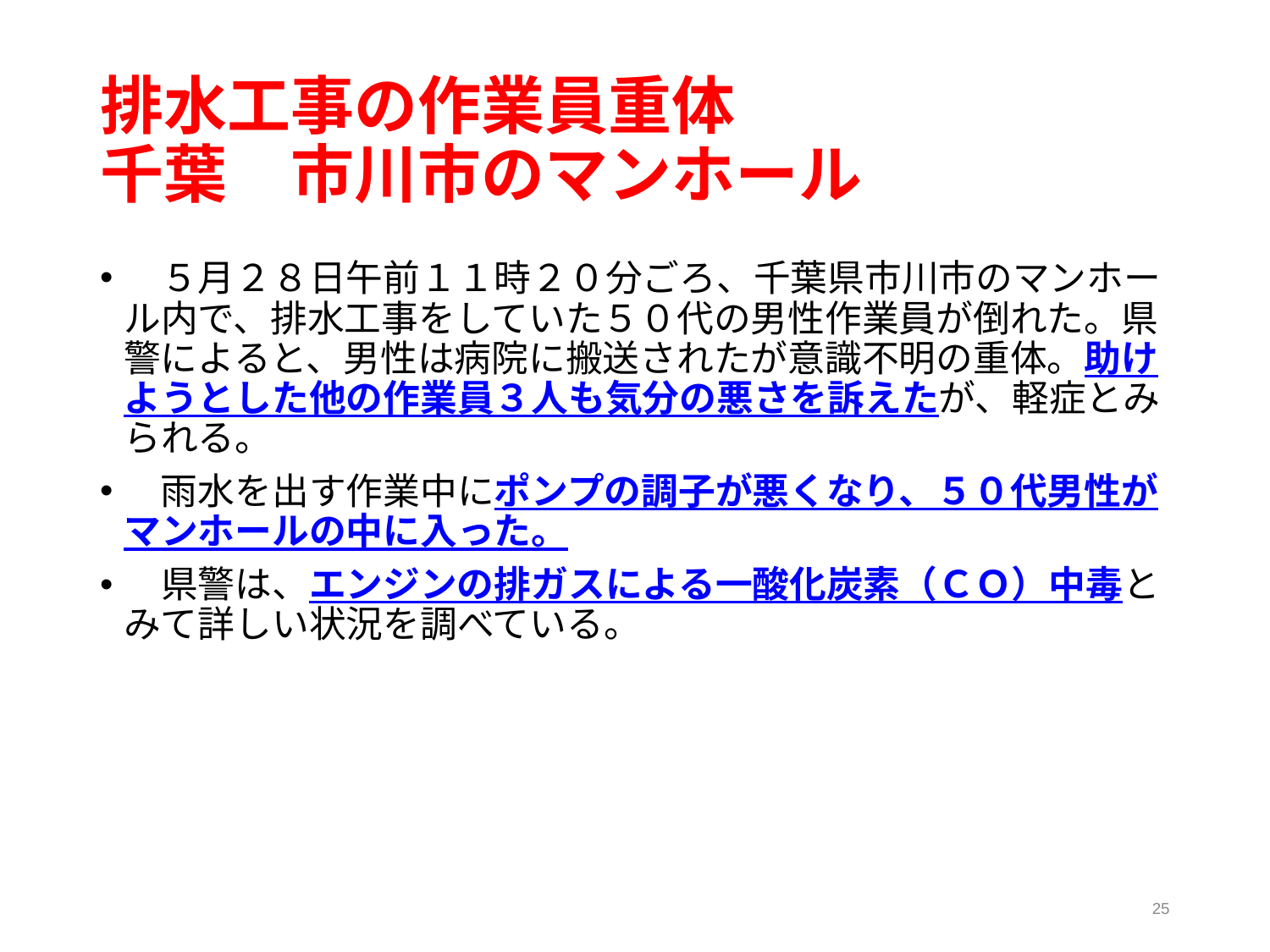

# 排水工事の作業員重体 千葉　市川市のマンホール
　５月２８日午前１１時２０分ごろ、千葉県市川市のマンホール内で、排水工事をしていた５０代の男性作業員が倒れた。県警によると、男性は病院に搬送されたが意識不明の重体。助けようとした他の作業員３人も気分の悪さを訴えたが、軽症とみられる。
　雨水を出す作業中にポンプの調子が悪くなり、５０代男性がマンホールの中に入った。
　県警は、エンジンの排ガスによる一酸化炭素（ＣＯ）中毒とみて詳しい状況を調べている。

25